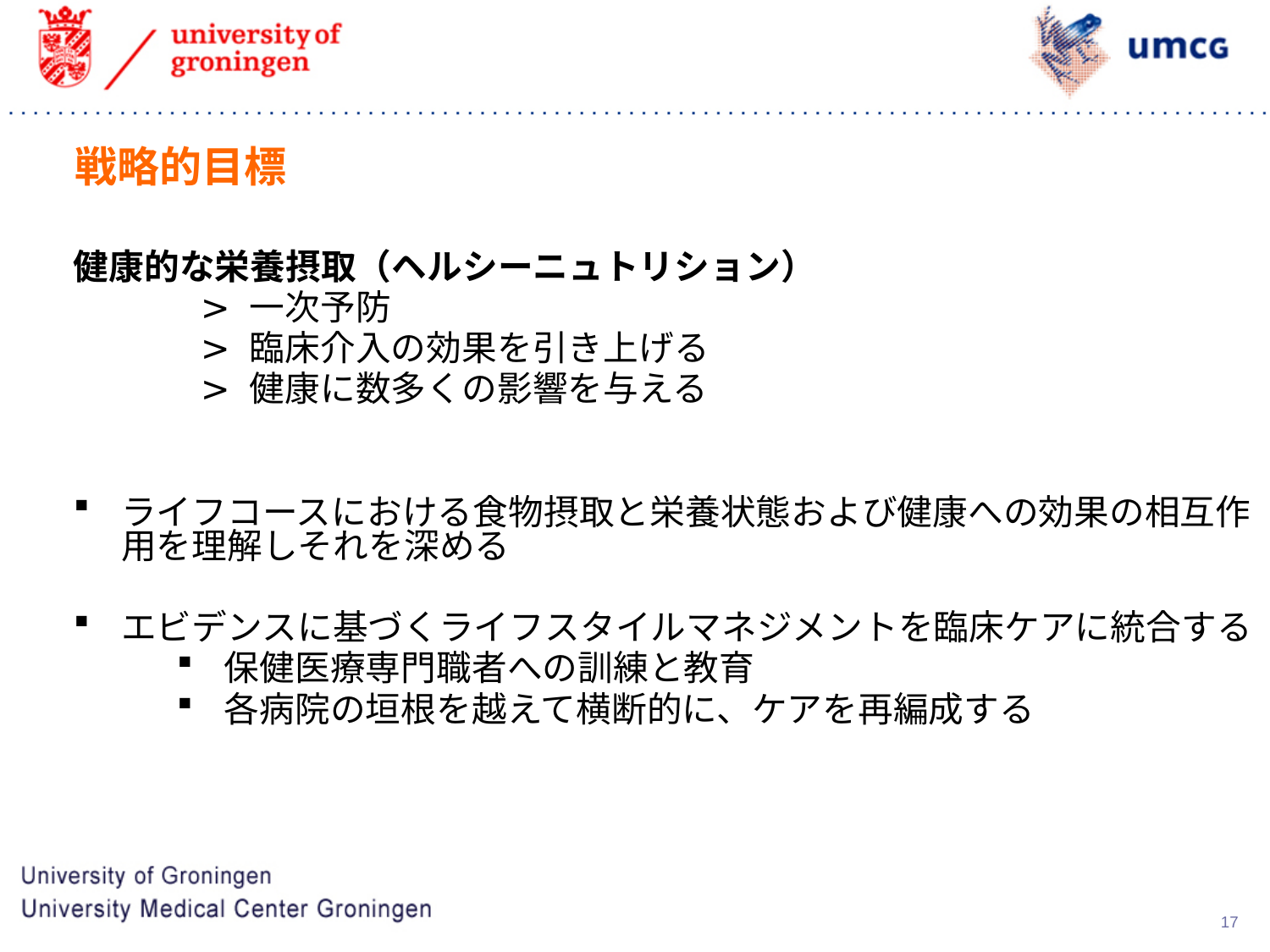

# 戦略的目標
健康的な栄養摂取（ヘルシーニュトリション）
	> 一次予防
	> 臨床介入の効果を引き上げる
	> 健康に数多くの影響を与える

ライフコースにおける食物摂取と栄養状態および健康への効果の相互作用を理解しそれを深める

エビデンスに基づくライフスタイルマネジメントを臨床ケアに統合する
保健医療専門職者への訓練と教育
各病院の垣根を越えて横断的に、ケアを再編成する

23-10-2014
17